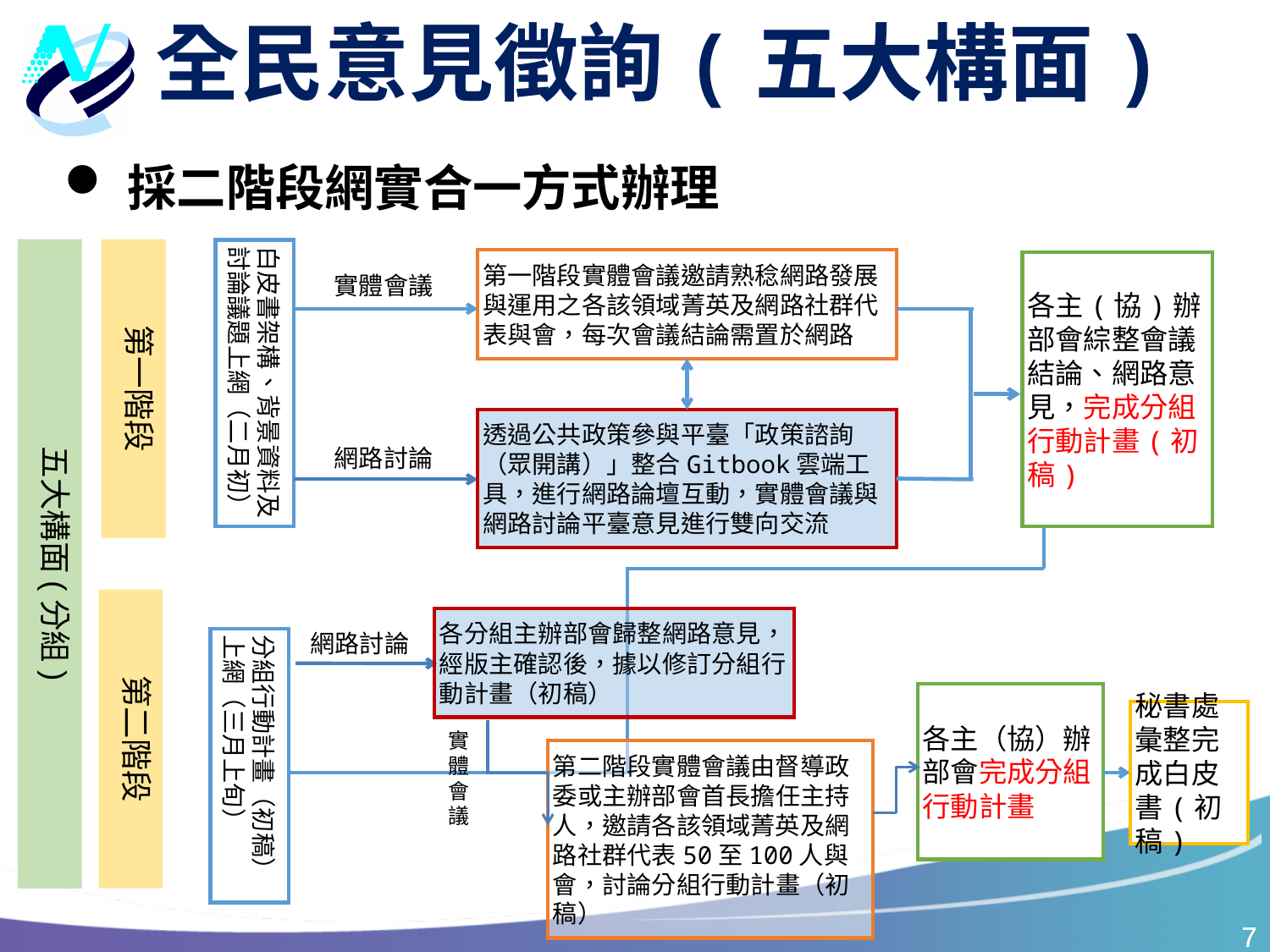

# 全民意見徵詢(五大構面)
採二階段網實合一方式辦理
五大構面(分組)
第一階段
白皮書架構、背景資料及討論議題上網（二月初）
第一階段實體會議邀請熟稔網路發展與運用之各該領域菁英及網路社群代表與會，每次會議結論需置於網路
各主(協)辦部會綜整會議結論、網路意見，完成分組行動計畫(初稿)
實體會議
透過公共政策參與平臺「政策諮詢（眾開講）」整合Gitbook雲端工具，進行網路論壇互動，實體會議與網路討論平臺意見進行雙向交流
網路討論
各分組主辦部會歸整網路意見，經版主確認後，據以修訂分組行動計畫（初稿）
網路討論
分組行動計畫（初稿）上網（三月上旬）
各主（協）辦部會完成分組行動計畫
秘書處彙整完成白皮書(初稿)
第二階段實體會議由督導政委或主辦部會首長擔任主持人，邀請各該領域菁英及網路社群代表50至100人與會，討論分組行動計畫（初稿）
第二階段
實體會議